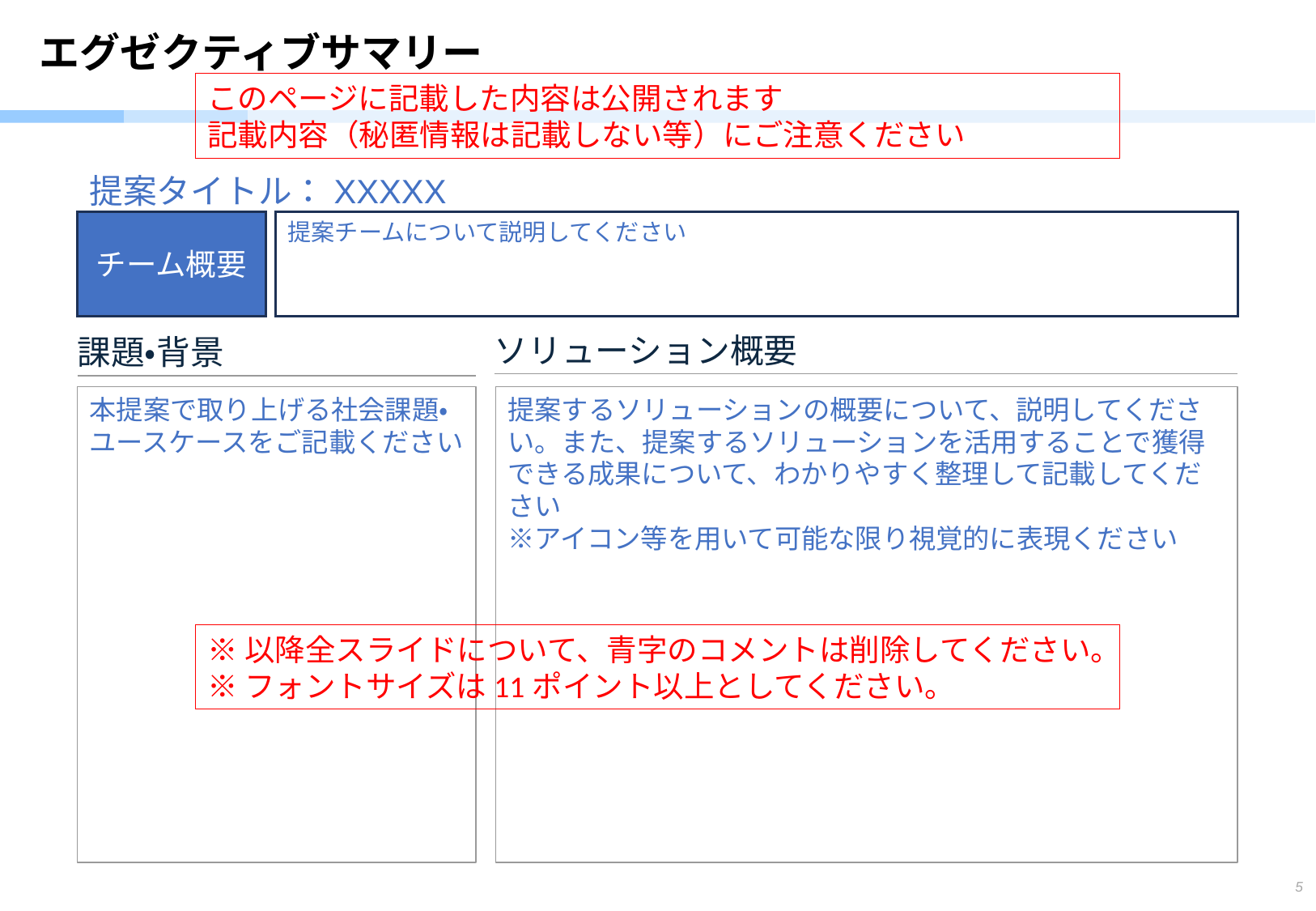

# エグゼクティブサマリー
このページに記載した内容は公開されます
記載内容（秘匿情報は記載しない等）にご注意ください
提案タイトル：XXXXX
チーム概要
提案チームについて説明してください
ソリューション概要
課題・背景
本提案で取り上げる社会課題・ユースケースをご記載ください
提案するソリューションの概要について、説明してください。また、提案するソリューションを活用することで獲得できる成果について、わかりやすく整理して記載してください​
※アイコン等を用いて可能な限り視覚的に表現ください​
※以降全スライドについて、青字のコメントは削除してください。
※フォントサイズは11ポイント以上としてください。
5